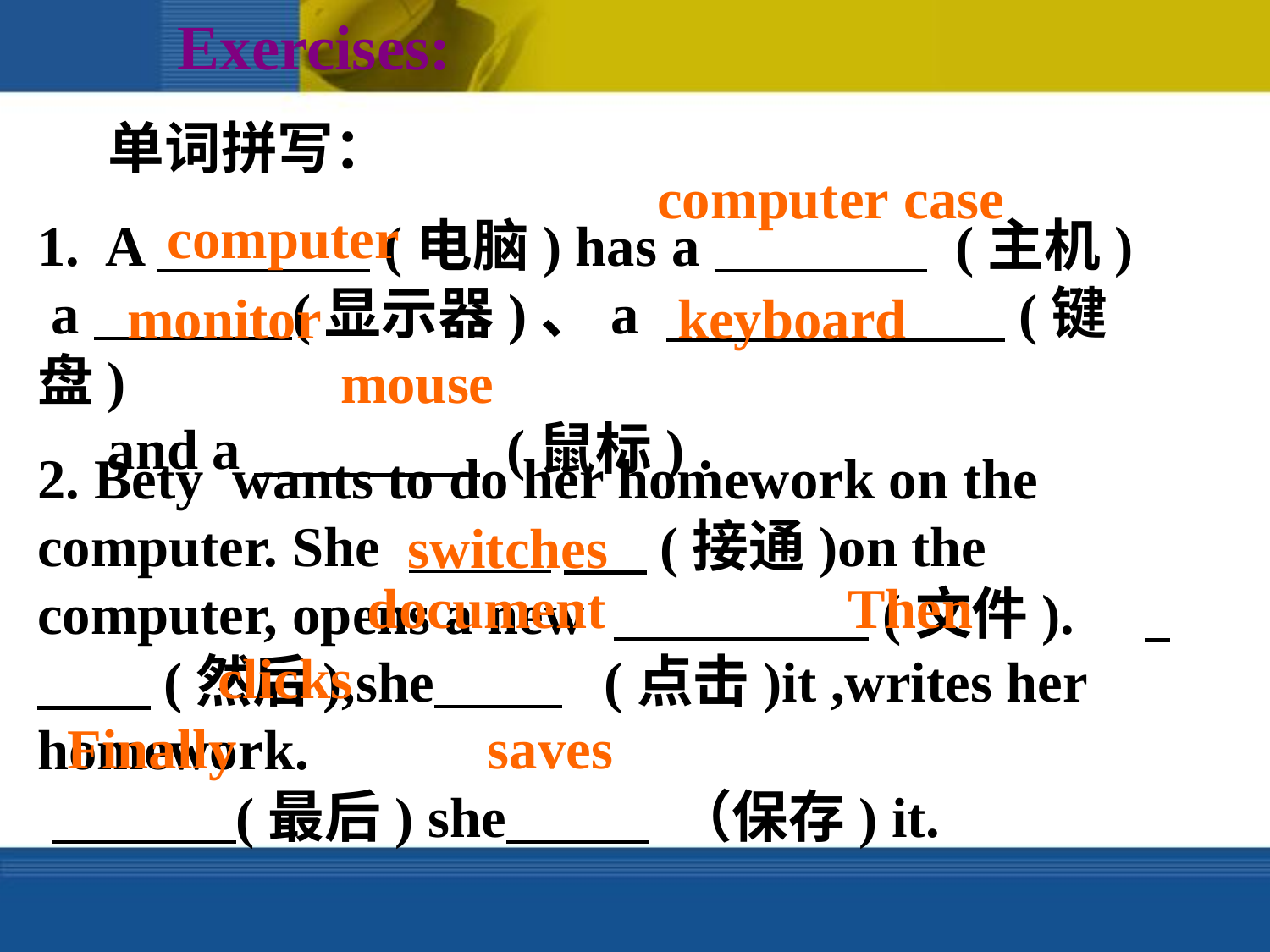

Exercises:
单词拼写：

computer case
computer
1.  A                 (电脑) has a                  (主机)
 a               (显示器)、a 　　　　　　(键盘)
　and a　　　　 (鼠标) .
monitor
keyboard
mouse
2. Bety  wants to do her homework on the    computer. She            　  (接通)on the computer, opens a new                     (文件).　   　　(然后),she            (点击)it ,writes her homework.
              (最后) she           （保存) it.
switches
document
Then
clicks
Finally
saves